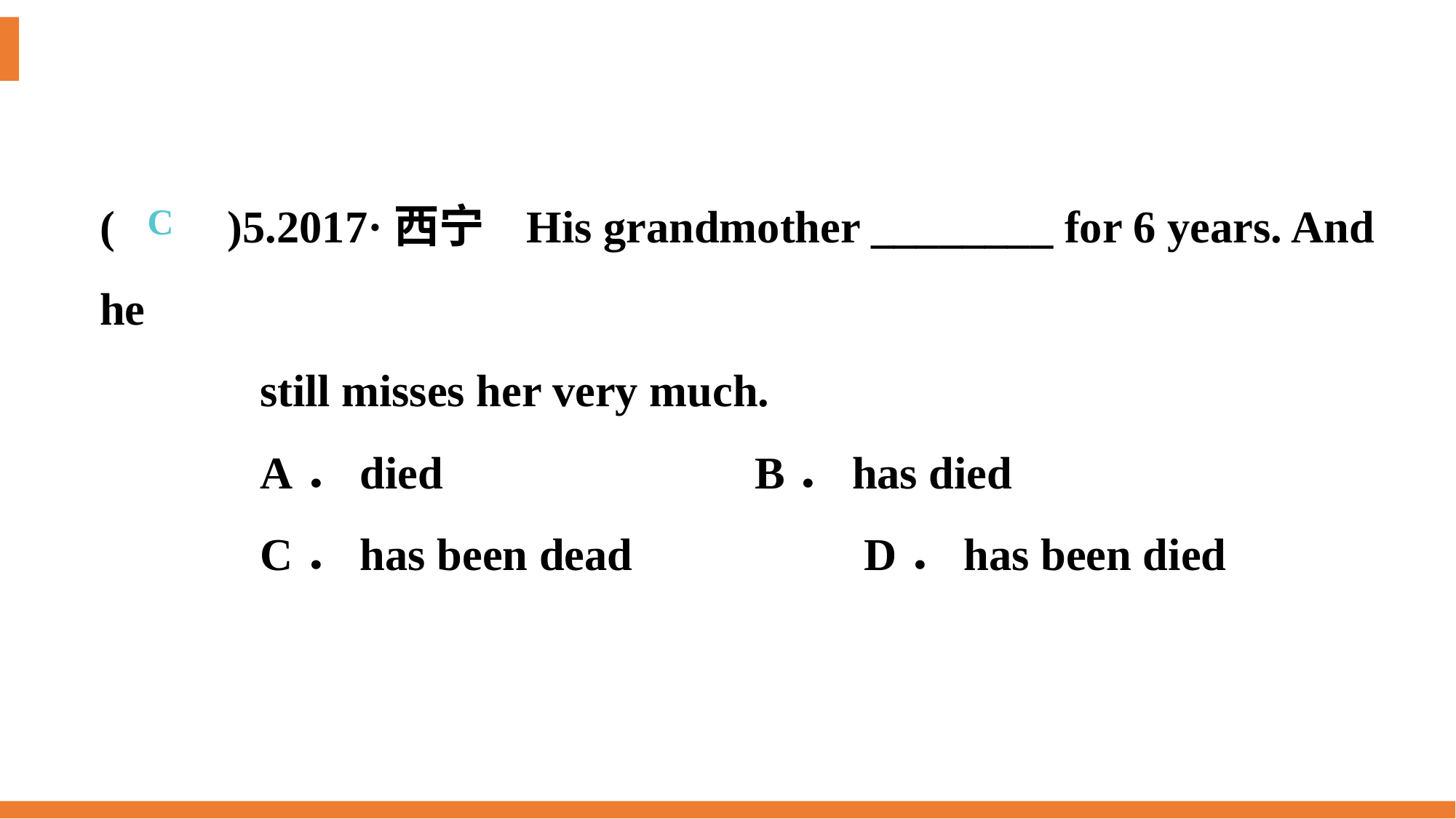

(　　)5.2017·西宁   His grandmother ________ for 6 years. And he
still misses her very much.
A．died  			B．has died
C．has been dead  		D．has been died
C